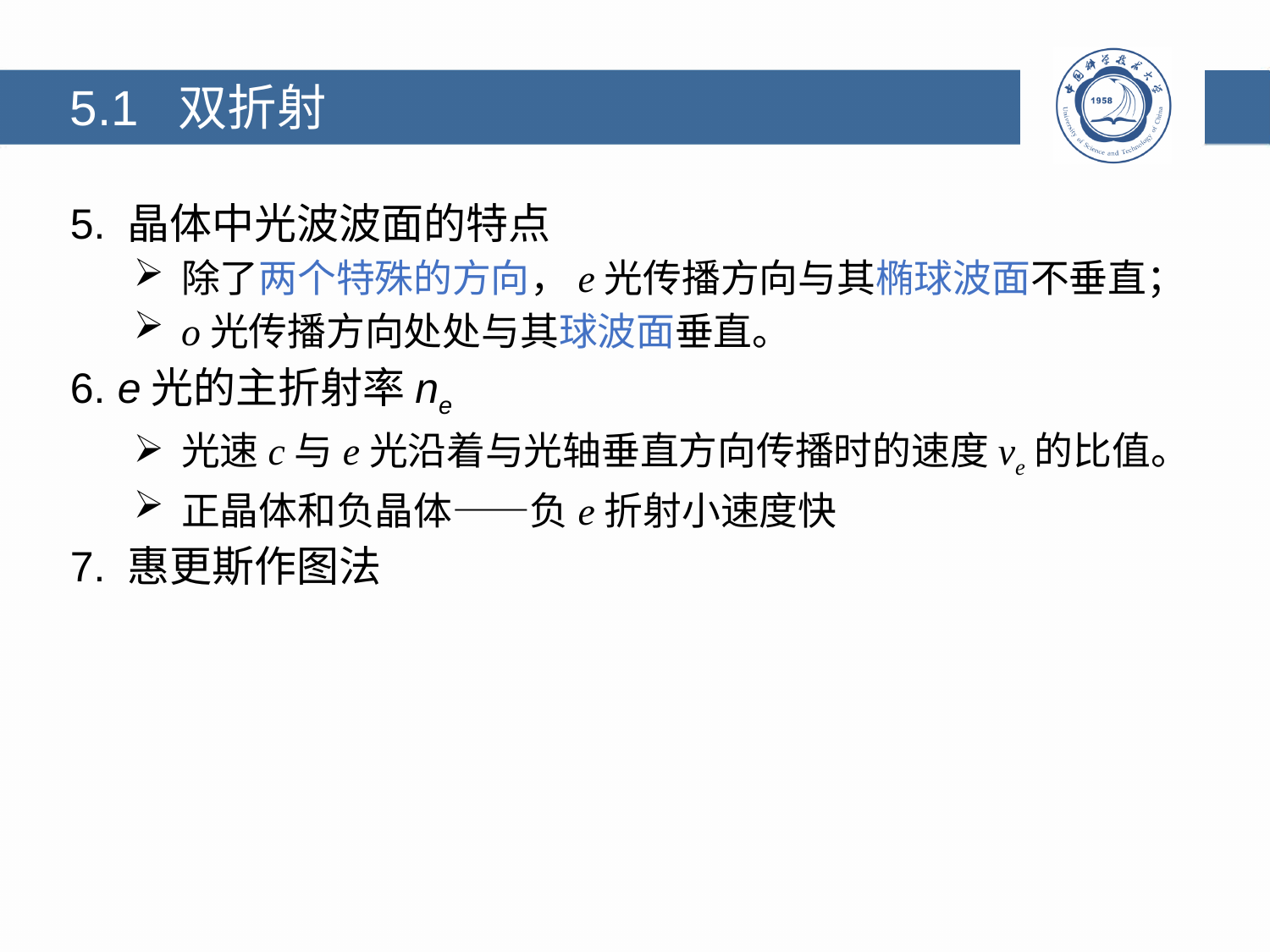

5.1  双折射
5. 晶体中光波波面的特点
除了两个特殊的方向，e光传播方向与其椭球波面不垂直；
o光传播方向处处与其球波面垂直。
6. e光的主折射率ne
光速c与e光沿着与光轴垂直方向传播时的速度ve的比值。
正晶体和负晶体——负e折射小速度快
7. 惠更斯作图法